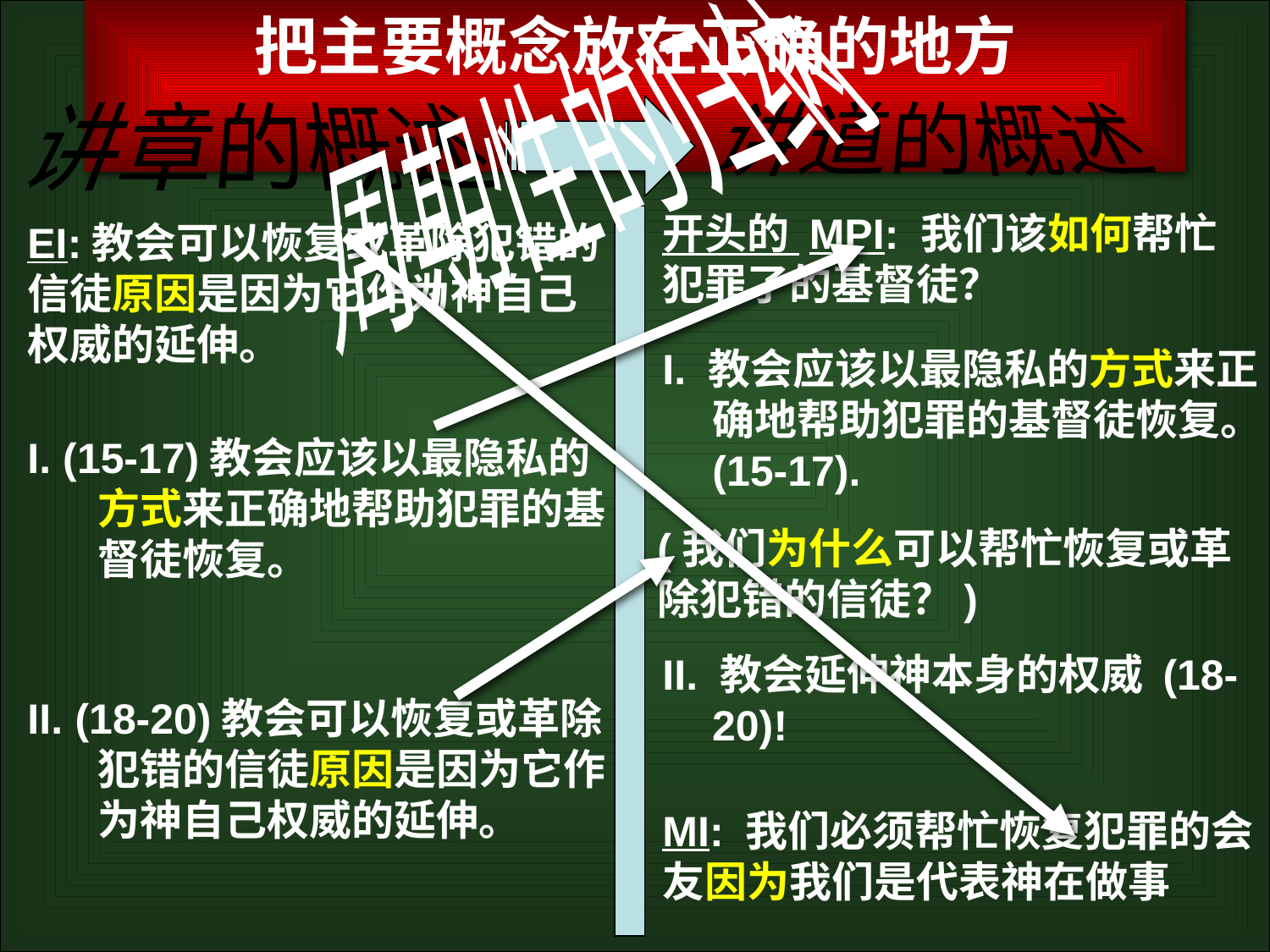

把主要概念放在正确的地方
周期性的归纳

讲章的概述
讲道的概述
开头的 MPI: 我们该如何帮忙犯罪了的基督徒？

EI:教会可以恢复或革除犯错的信徒原因是因为它作为神自己权威的延伸。

I. 教会应该以最隐私的方式来正确地帮助犯罪的基督徒恢复。 (15-17).
I. (15-17)教会应该以最隐私的方式来正确地帮助犯罪的基督徒恢复。
(我们为什么可以帮忙恢复或革除犯错的信徒？)

II. 教会延伸神本身的权威 (18-20)!
II. (18-20)教会可以恢复或革除犯错的信徒原因是因为它作为神自己权威的延伸。
MI: 我们必须帮忙恢复犯罪的会友因为我们是代表神在做事